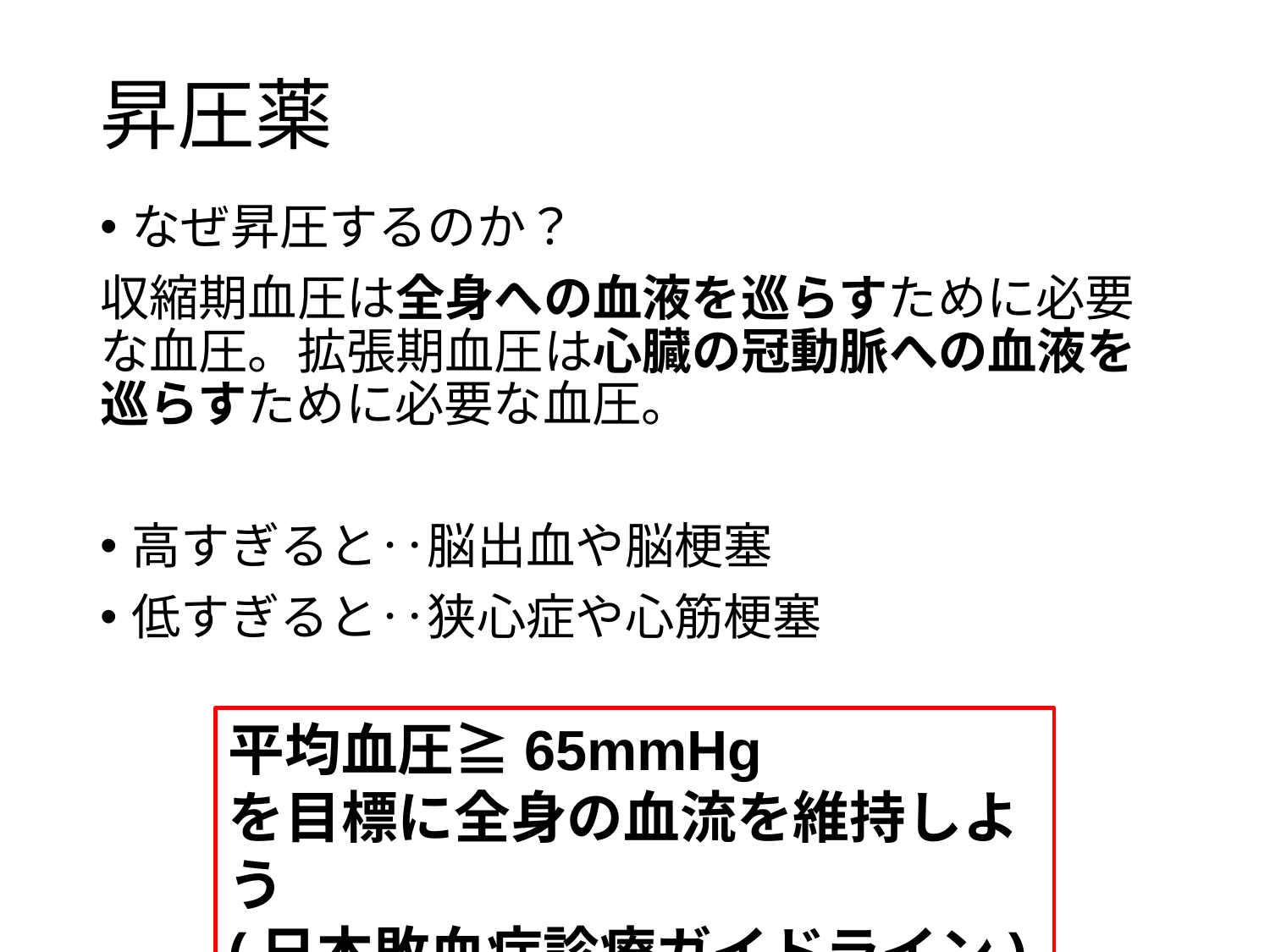

# 昇圧薬
なぜ昇圧するのか？
収縮期血圧は全身への血液を巡らすために必要な血圧。拡張期血圧は心臓の冠動脈への血液を巡らすために必要な血圧。

高すぎると‥脳出血や脳梗塞
低すぎると‥狭心症や心筋梗塞
平均血圧≧65mmHg
を目標に全身の血流を維持しよう
(日本敗血症診療ガイドライン)